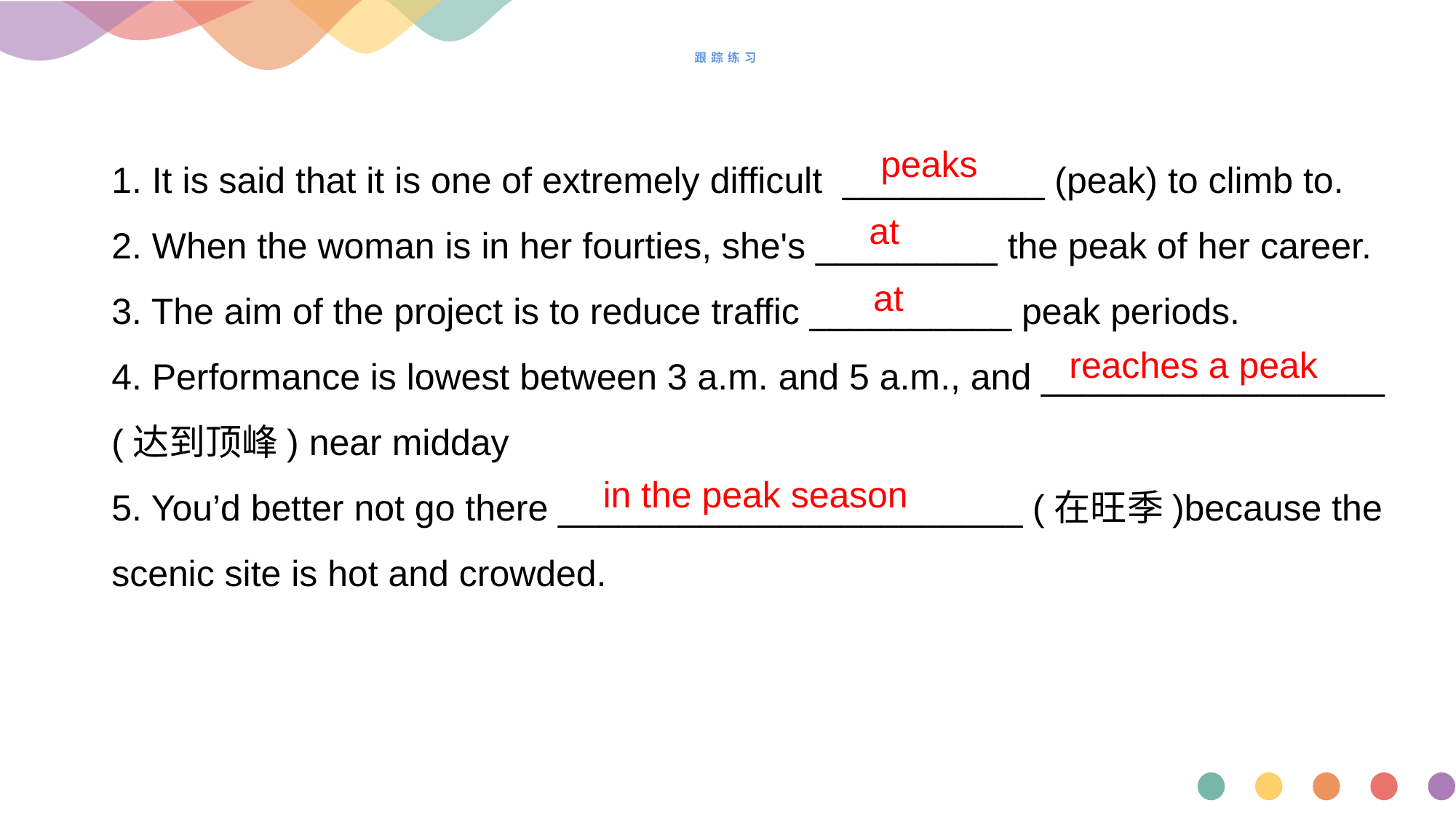

# 跟踪练习
1. It is said that it is one of extremely difficult  __________ (peak) to climb to.
2. When the woman is in her fourties, she's _________ the peak of her career.
3. The aim of the project is to reduce traffic __________ peak periods.
4. Performance is lowest between 3 a.m. and 5 a.m., and _________________ (达到顶峰) near midday
5. You’d better not go there _______________________ (在旺季)because the scenic site is hot and crowded.
  peaks
  at
    at
reaches a peak
  in the peak season